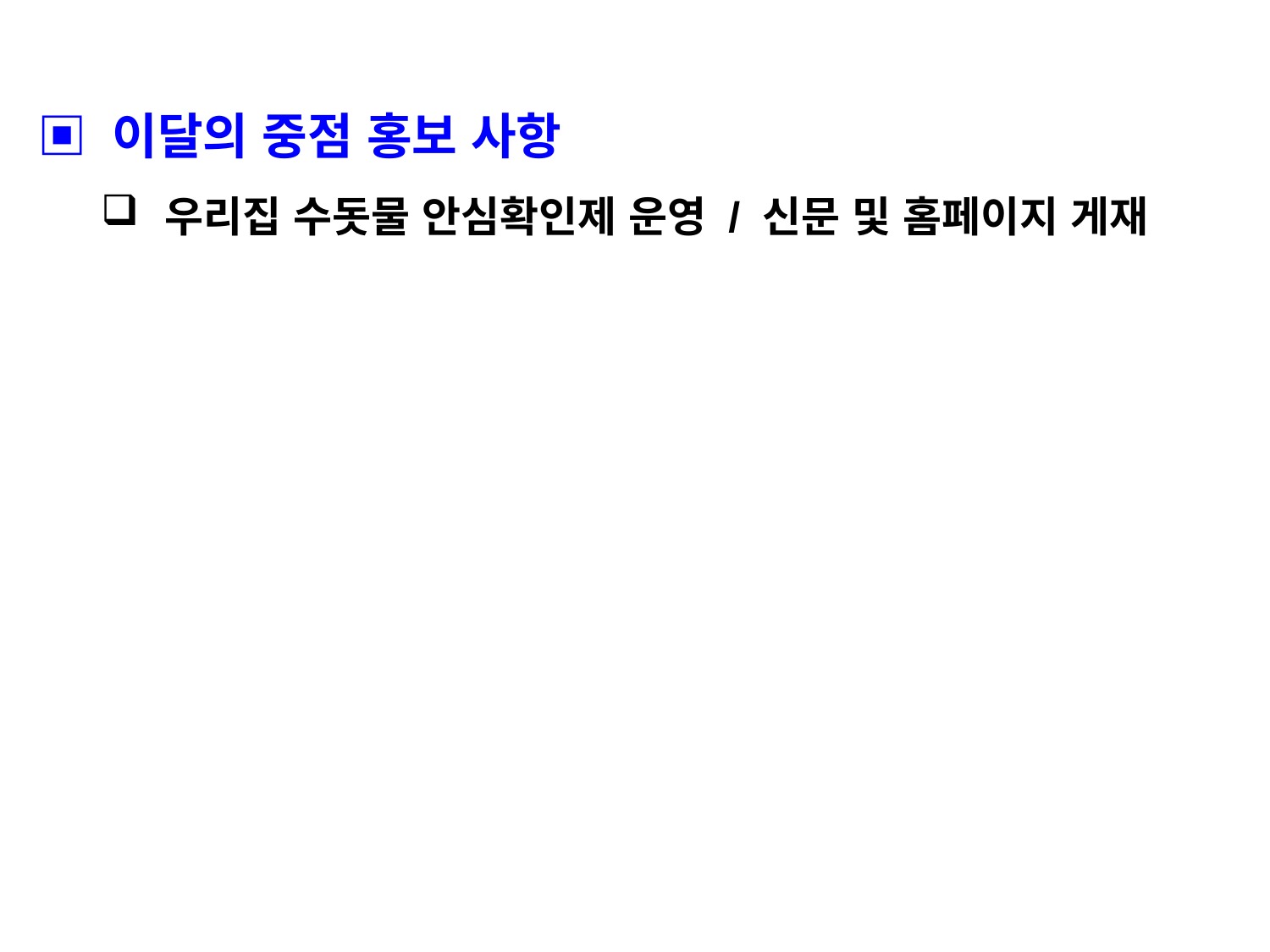

▣ 이달의 중점 홍보 사항
우리집 수돗물 안심확인제 운영 / 신문 및 홈페이지 게재